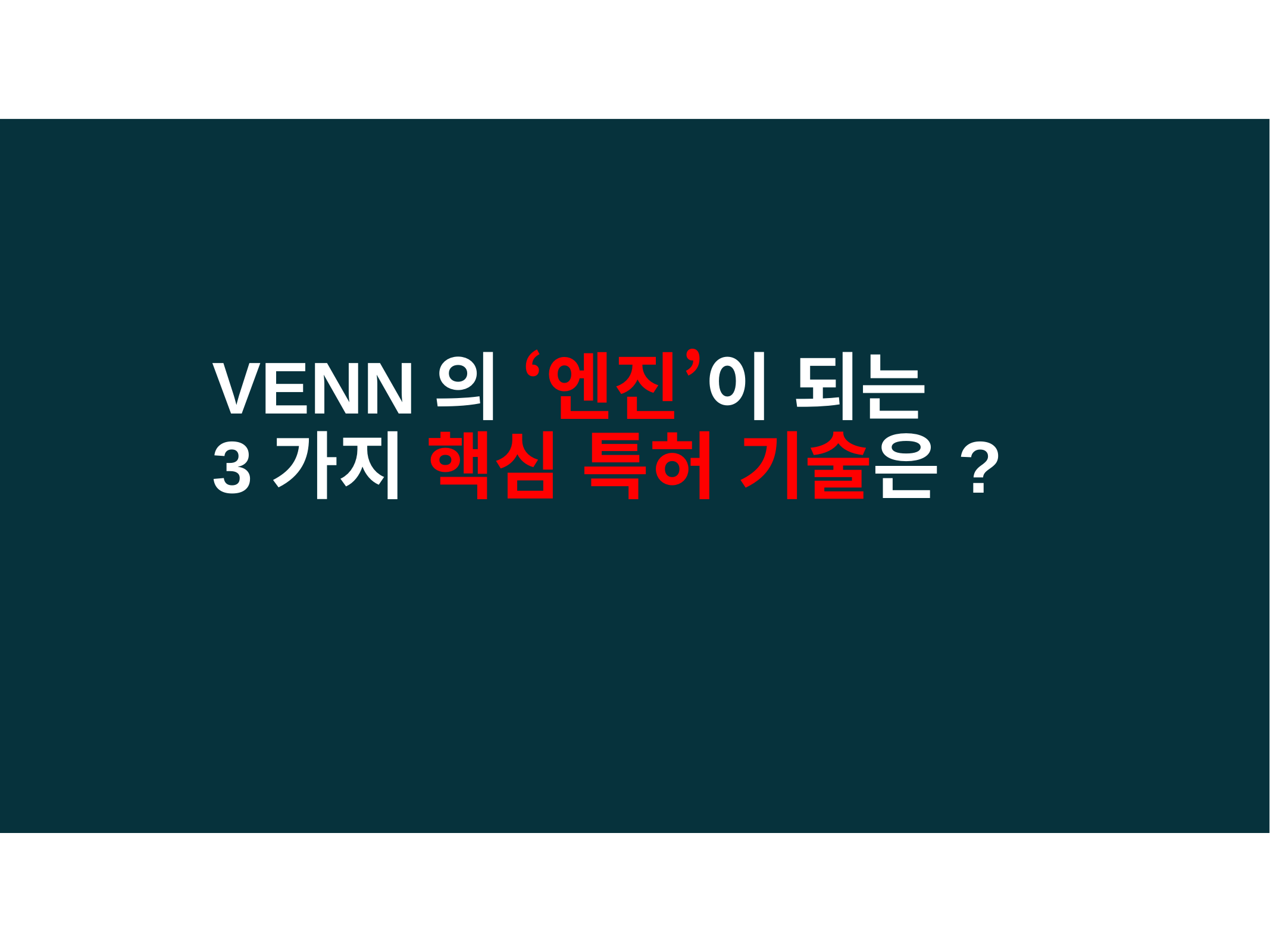

VENN의 ‘엔진’이 되는
3가지 핵심 특허 기술은?